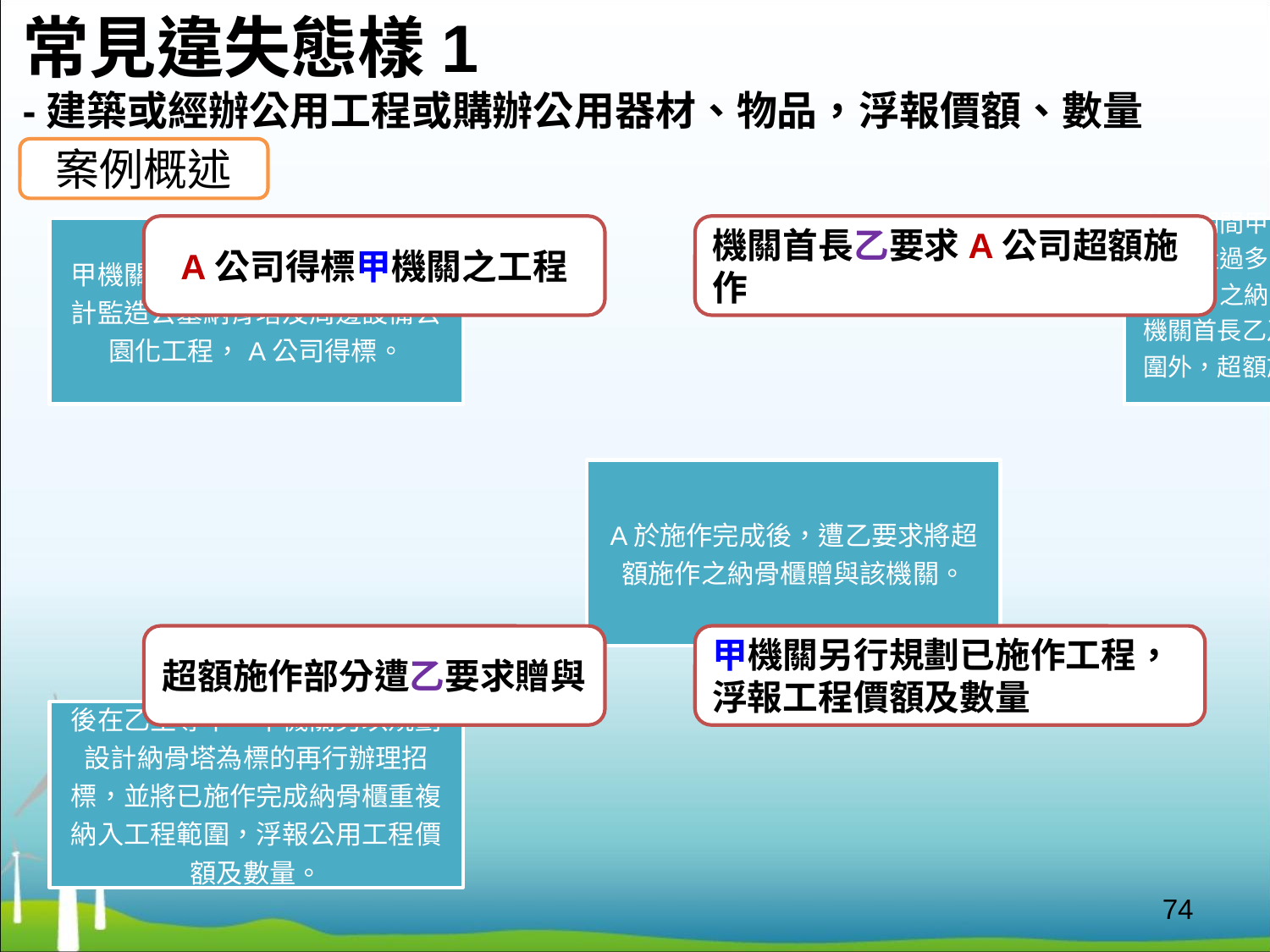

# 常見違失態樣1 -建築或經辦公用工程或購辦公用器材、物品，浮報價額、數量
案例概述
A公司得標甲機關之工程
機關首長乙要求A公司超額施作
A於施作完成後，遭乙要求將超額施作之納骨櫃贈與該機關。
後在乙主導下，甲機關另以規劃設計納骨塔為標的再行辦理招標，並將已施作完成納骨櫃重複納入工程範圍，浮報公用工程價額及數量。
甲機關委託工程顧問公司規劃設計監造公墓納骨塔及周邊設備公園化工程，A公司得標。
超額施作部分遭乙要求贈與
甲機關另行規劃已施作工程，浮報工程價額及數量
74